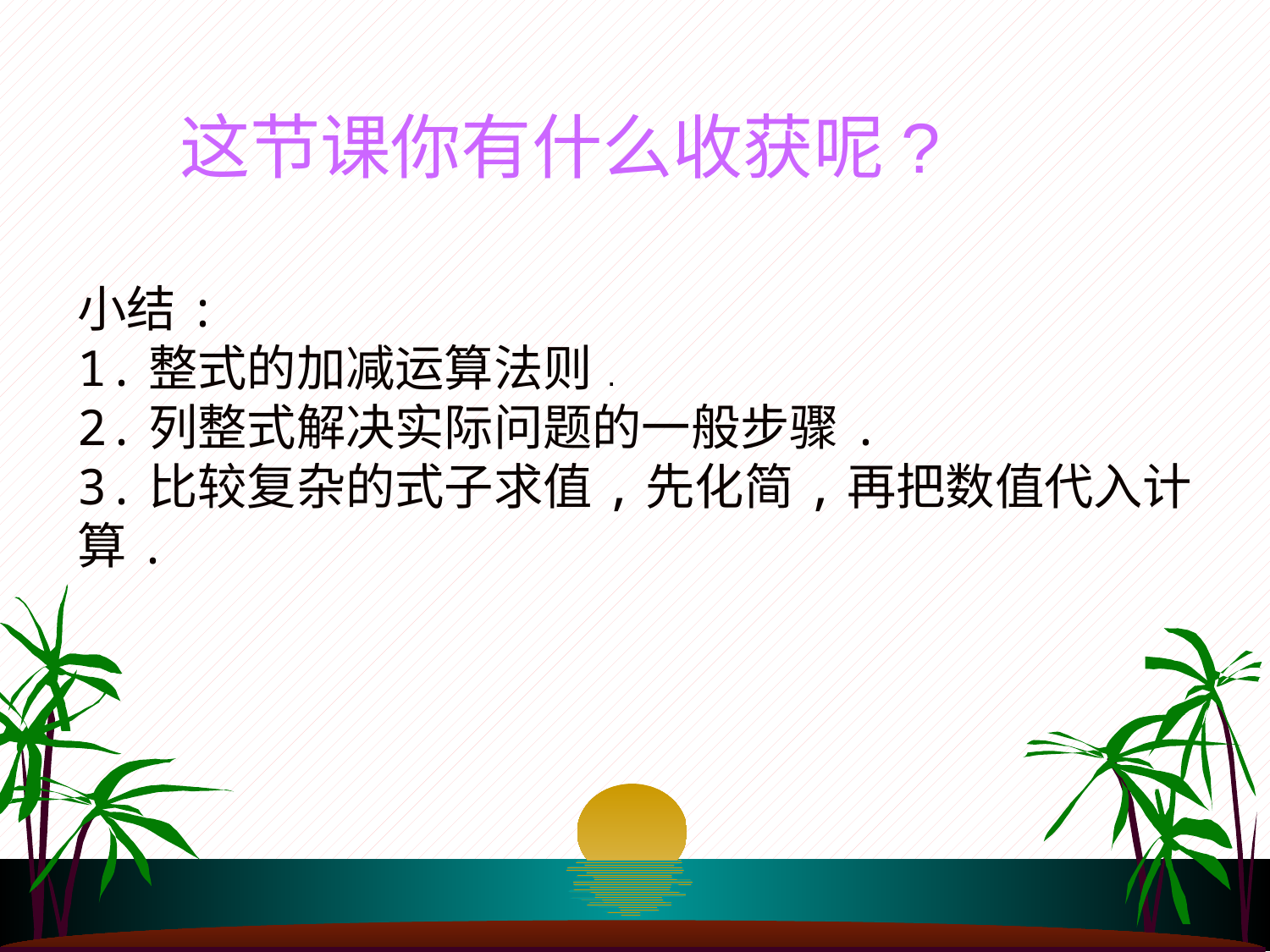

这节课你有什么收获呢?
小结:
1.整式的加减运算法则 .
2.列整式解决实际问题的一般步骤.
3.比较复杂的式子求值,先化简,再把数值代入计算.